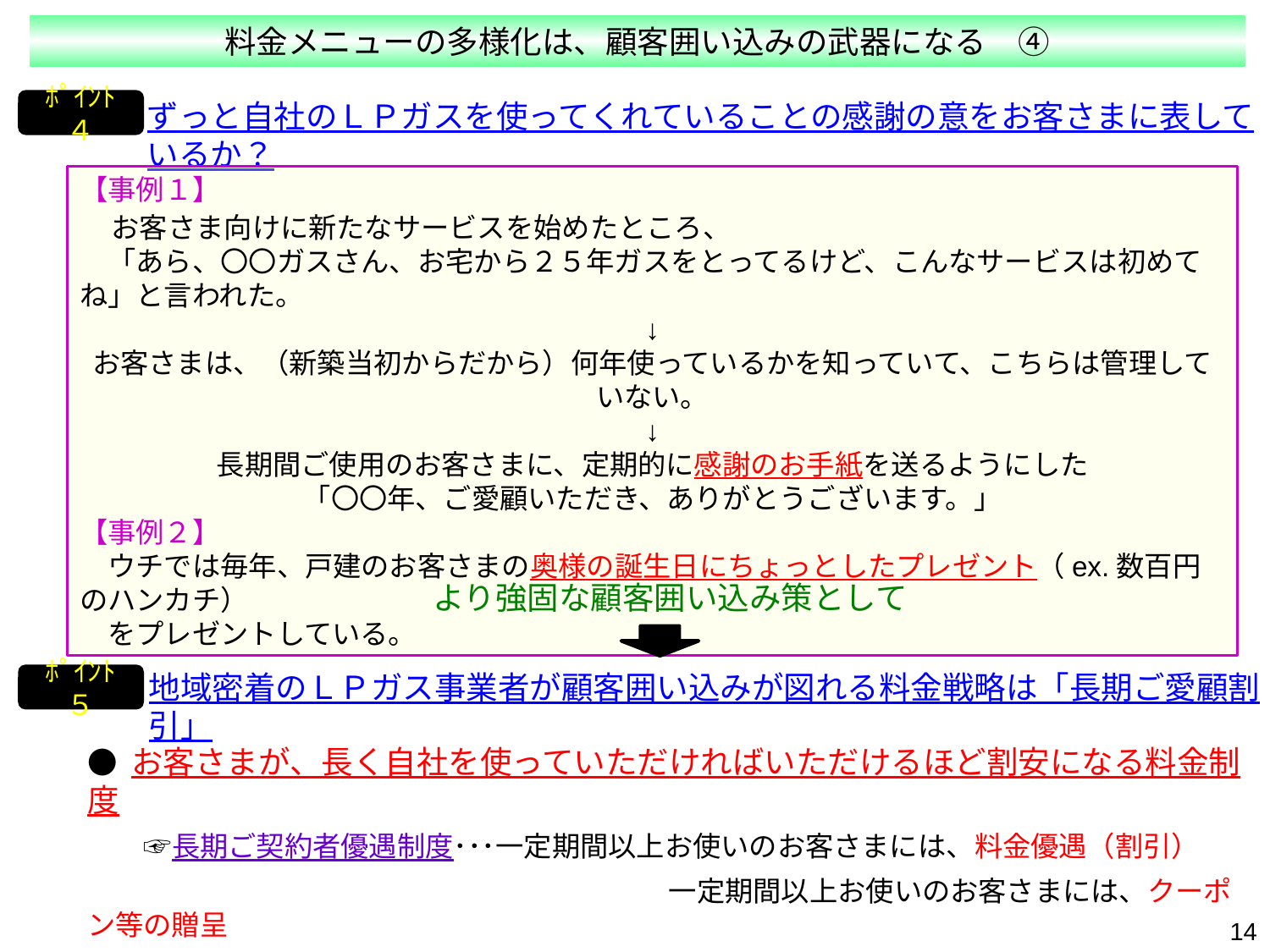

料金メニューの多様化は、顧客囲い込みの武器になる　④
ﾎﾟｲﾝﾄ４
ずっと自社のＬＰガスを使ってくれていることの感謝の意をお客さまに表しているか？
【事例１】
　お客さま向けに新たなサービスを始めたところ、
　「あら、〇〇ガスさん、お宅から２５年ガスをとってるけど、こんなサービスは初めてね」と言われた。
↓
お客さまは、（新築当初からだから）何年使っているかを知っていて、こちらは管理していない。
↓
長期間ご使用のお客さまに、定期的に感謝のお手紙を送るようにした
「〇〇年、ご愛顧いただき、ありがとうございます。」
【事例２】
　ウチでは毎年、戸建のお客さまの奥様の誕生日にちょっとしたプレゼント（ex.数百円のハンカチ）
　をプレゼントしている。
より強固な顧客囲い込み策として

地域密着のＬＰガス事業者が顧客囲い込みが図れる料金戦略は「長期ご愛顧割引」
ﾎﾟｲﾝﾄ５
● お客さまが、長く自社を使っていただければいただけるほど割安になる料金制度
　　☞長期ご契約者優遇制度･･･一定期間以上お使いのお客さまには、料金優遇（割引）
　　　　　　　　　　　　　　　　　　　　　一定期間以上お使いのお客さまには、クーポン等の贈呈
14